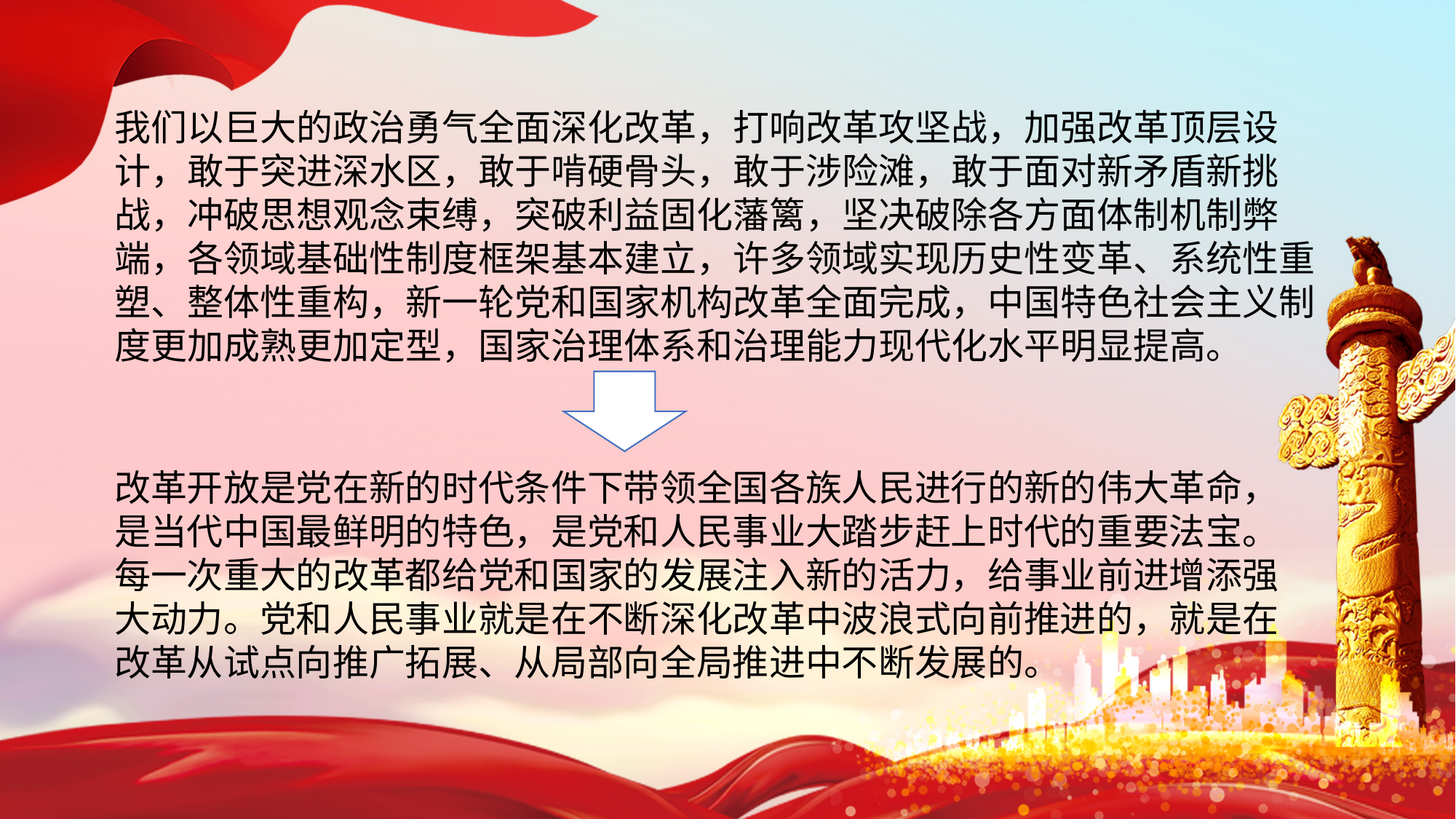

我们以巨大的政治勇气全面深化改革，打响改革攻坚战，加强改革顶层设计，敢于突进深水区，敢于啃硬骨头，敢于涉险滩，敢于面对新矛盾新挑战，冲破思想观念束缚，突破利益固化藩篱，坚决破除各方面体制机制弊端，各领域基础性制度框架基本建立，许多领域实现历史性变革、系统性重塑、整体性重构，新一轮党和国家机构改革全面完成，中国特色社会主义制度更加成熟更加定型，国家治理体系和治理能力现代化水平明显提高。

改革开放是党在新的时代条件下带领全国各族人民进行的新的伟大革命，是当代中国最鲜明的特色，是党和人民事业大踏步赶上时代的重要法宝。每一次重大的改革都给党和国家的发展注入新的活力，给事业前进增添强大动力。党和人民事业就是在不断深化改革中波浪式向前推进的，就是在改革从试点向推广拓展、从局部向全局推进中不断发展的。